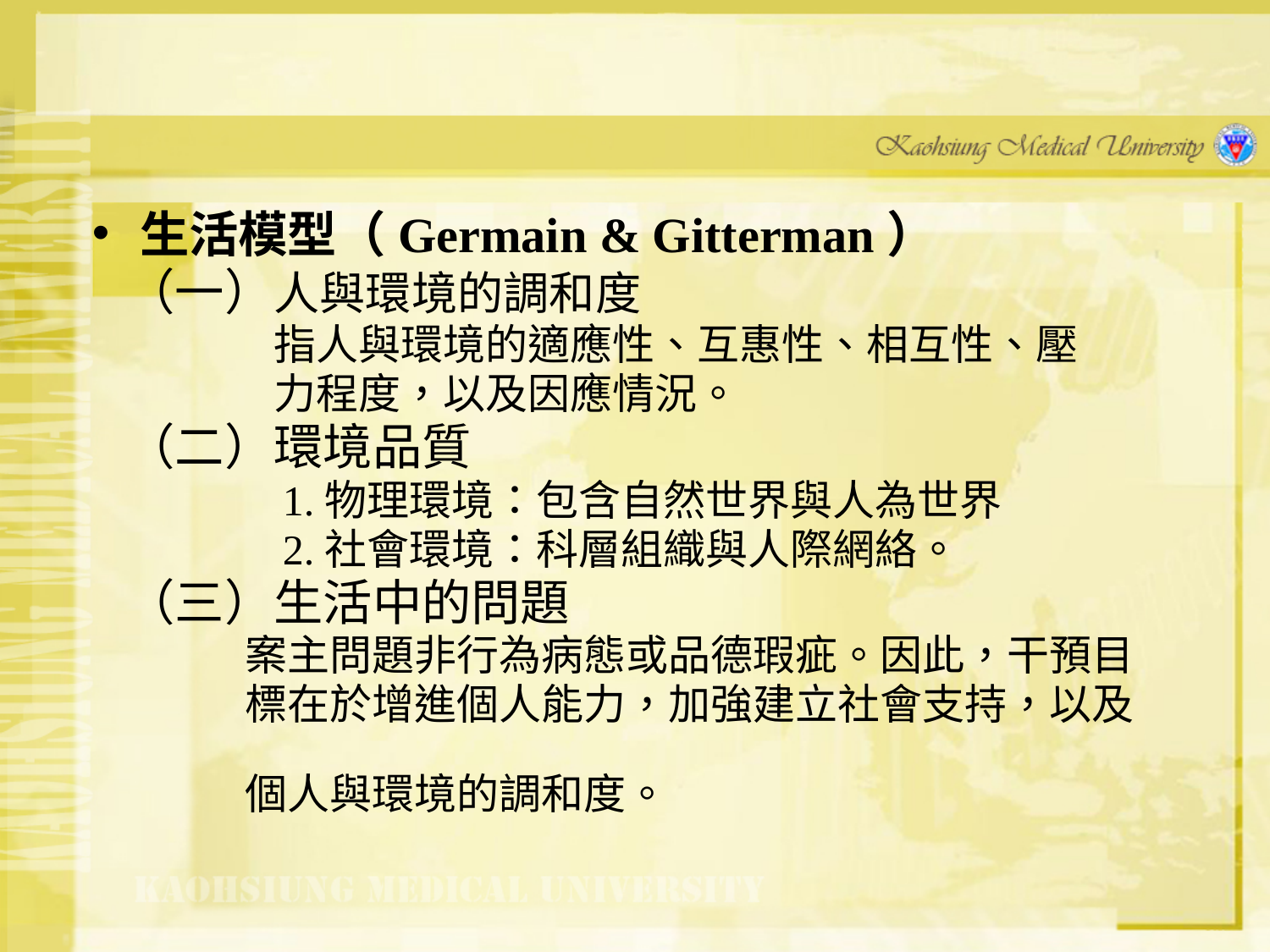

#
生活模型（Germain & Gitterman）
  （一）人與環境的調和度
                  指人與環境的適應性、互惠性、相互性、壓
                  力程度，以及因應情況。
  （二）環境品質
                  1.物理環境：包含自然世界與人為世界
                  2.社會環境：科層組織與人際網絡。
  （三）生活中的問題
               案主問題非行為病態或品德瑕疵。因此，干預目
               標在於增進個人能力，加強建立社會支持，以及
               個人與環境的調和度。